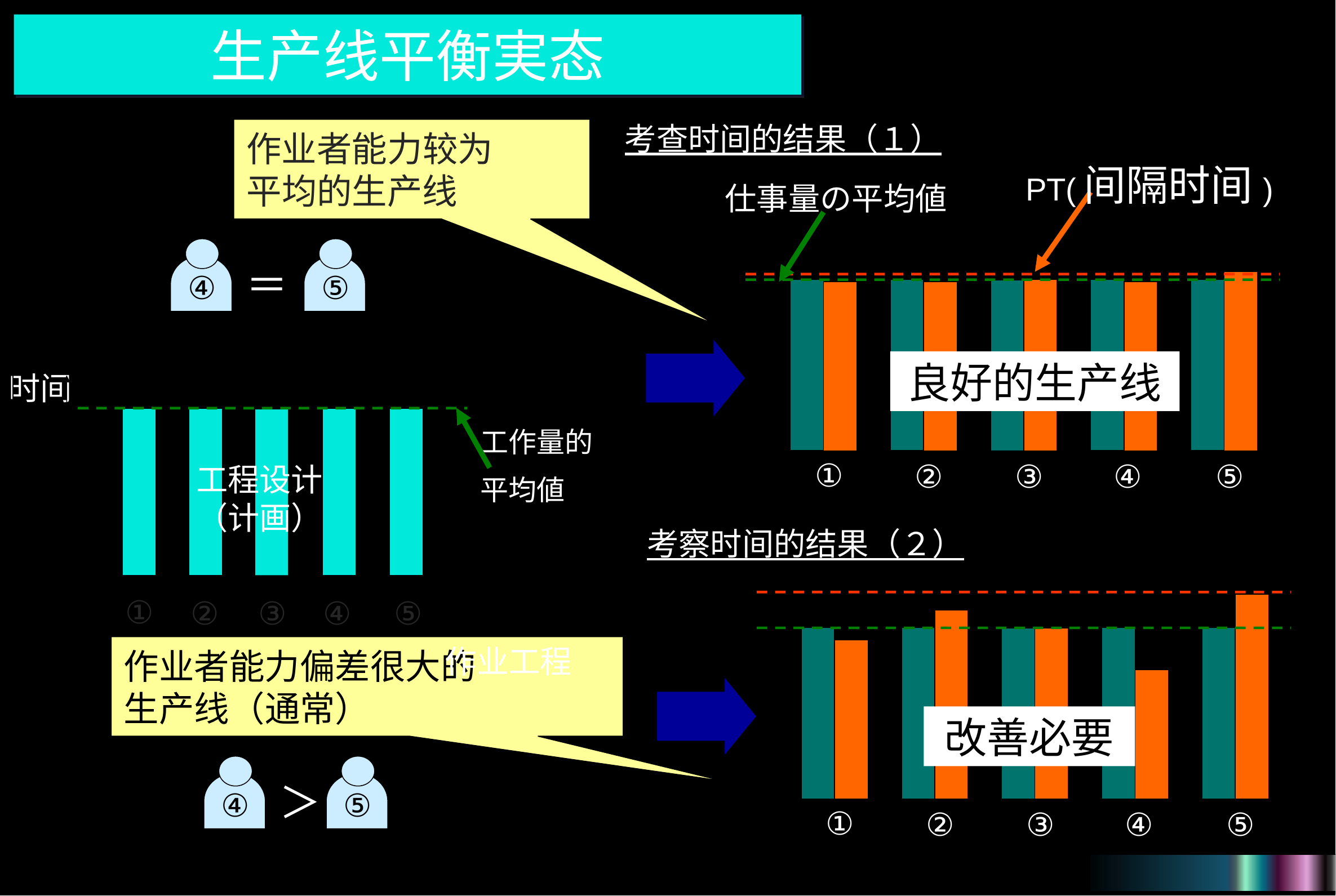

生产线平衡実态
考查时间的结果（１）
作业者能力较为
平均的生产线
PT(间隔时间)
仕事量の平均値

④

⑤
＝

时间
工程设计（计画）

作业工程
①
②
③
④
⑤

良好的生产线

工作量的
平均値
①
②
③
④
⑤

考察时间的结果（２）

作业者能力偏差很大的
生产线（通常）

改善必要

④

⑤
＞
①
②
③
④
⑤